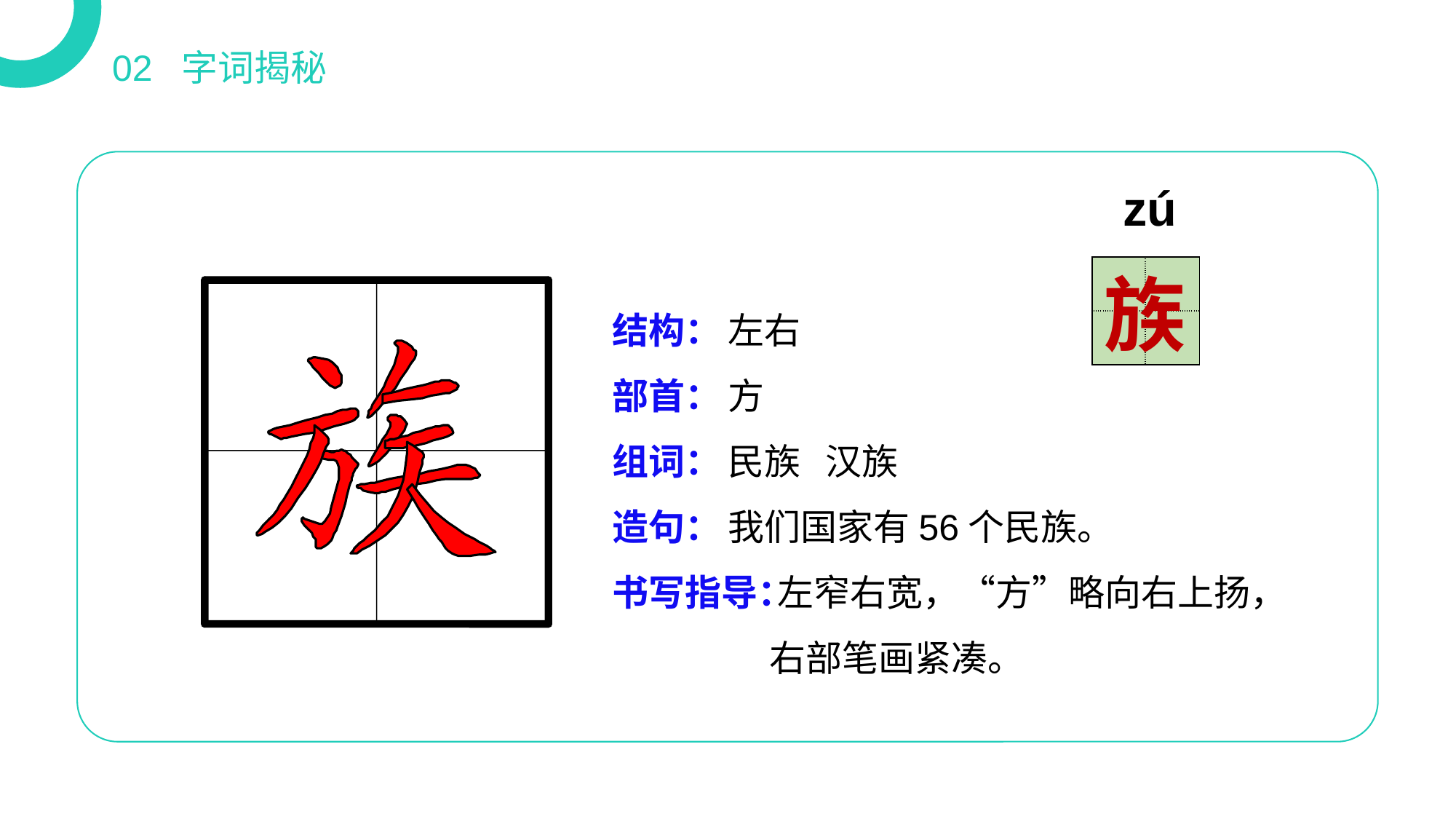

02  字词揭秘
zú
|  |  |
| --- | --- |
|  |  |
族

结构：
部首：
组词：
造句：
书写指导：

左右
方
民族   汉族
我们国家有56个民族。
     左窄右宽，“方”略向右上扬，
    右部笔画紧凑。